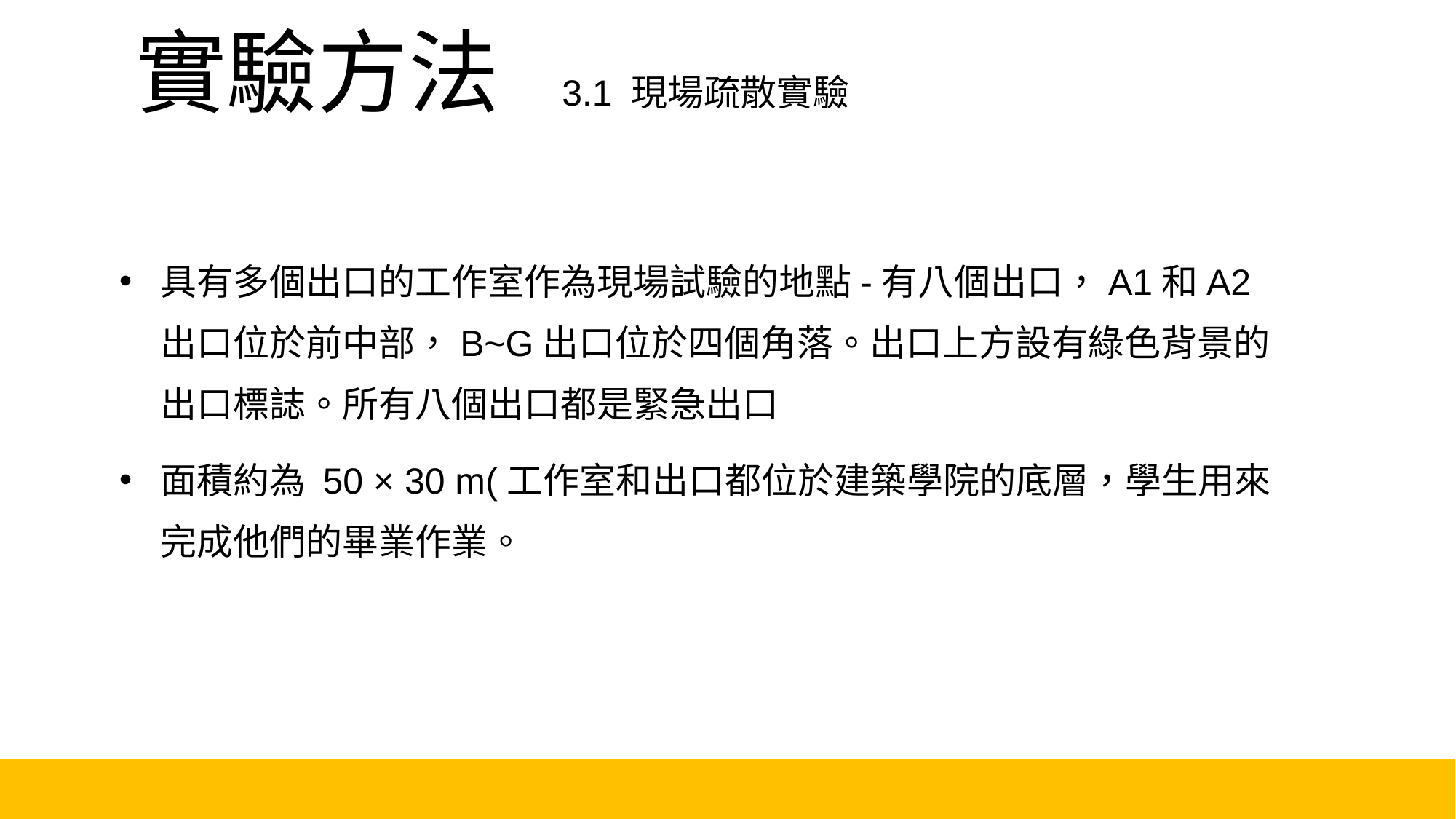

# 實驗方法  3.1 現場疏散實驗
具有多個出口的工作室作為現場試驗的地點-有八個出口，A1和A2出口位於前中部，B~G出口位於四個角落。出口上方設有綠色背景的出口標誌。所有八個出口都是緊急出口
面積約為 50 × 30 m(工作室和出口都位於建築學院的底層，學生用來完成他們的畢業作業。

8